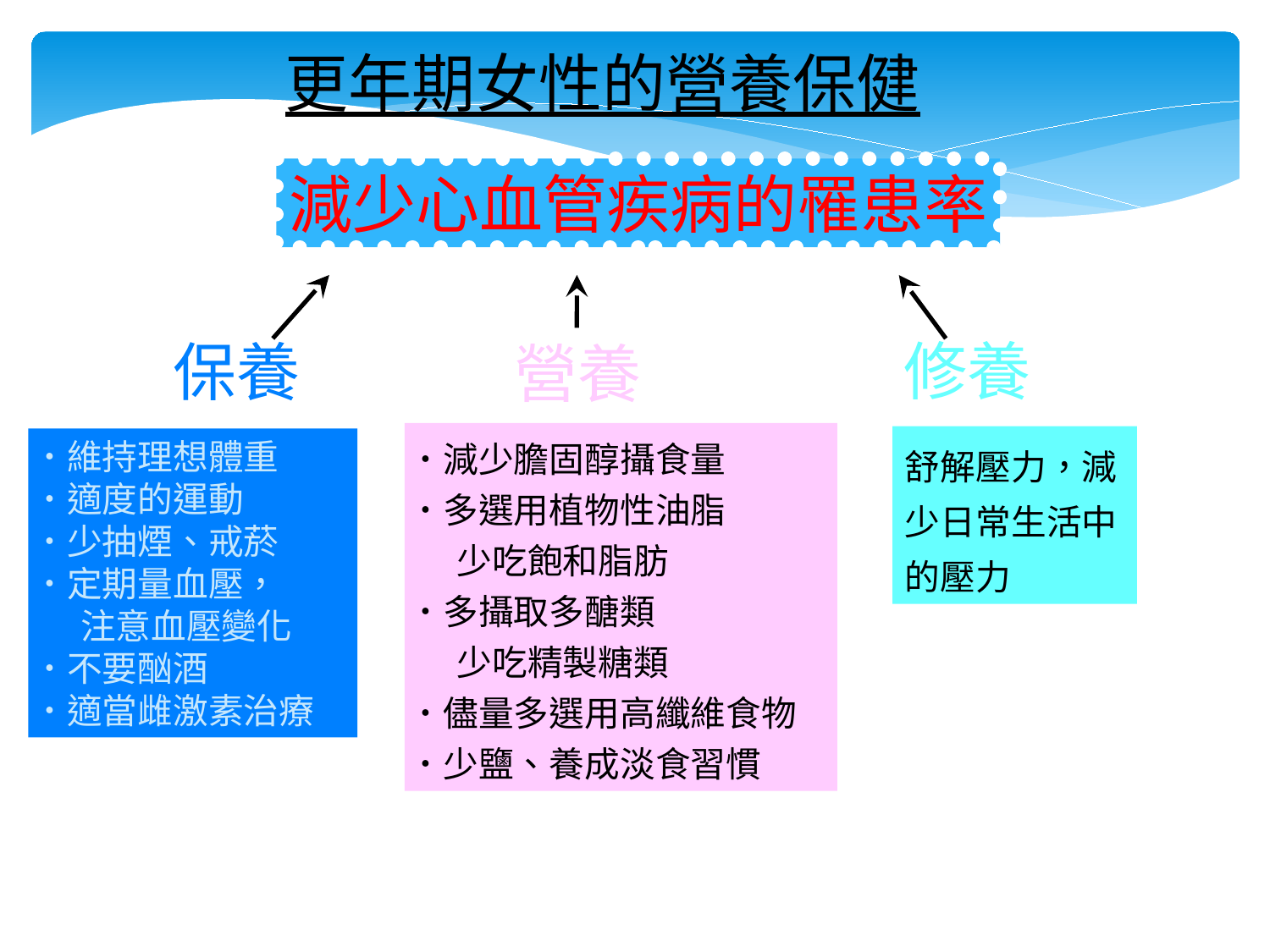

更年期女性的營養保健
減少心血管疾病的罹患率

修養
保養
營養
˙減少膽固醇攝食量
˙多選用植物性油脂
    少吃飽和脂肪
˙多攝取多醣類
    少吃精製糖類
˙儘量多選用高纖維食物
˙少鹽、養成淡食習慣
舒解壓力，減少日常生活中的壓力
˙維持理想體重
˙適度的運動
˙少抽煙、戒菸
˙定期量血壓，
    注意血壓變化
˙不要酗酒
˙適當雌激素治療